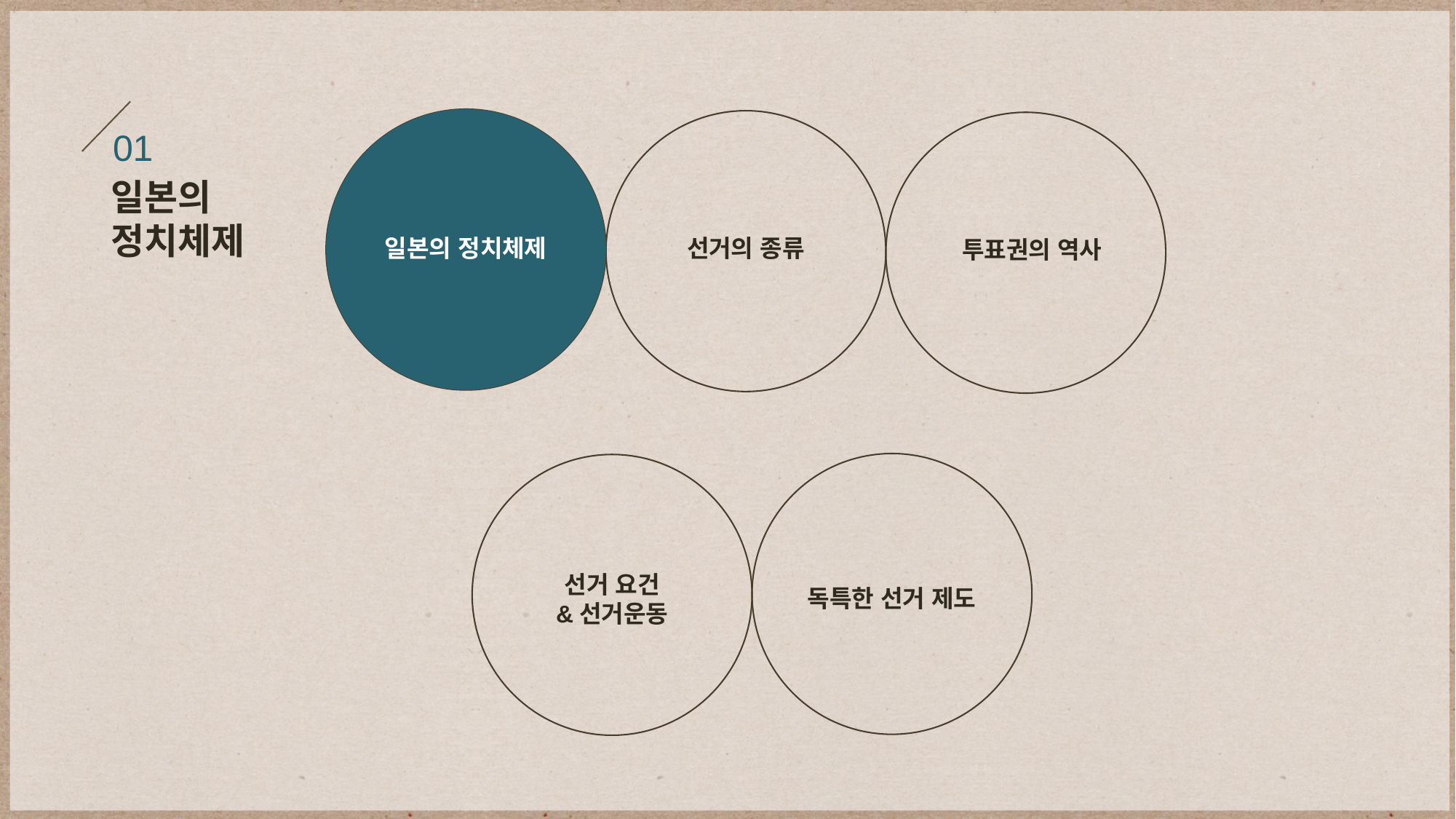

01
일본의
정치체제
일본의 정치체제
선거의 종류
투표권의 역사

선거 요건
&선거운동

독특한 선거 제도